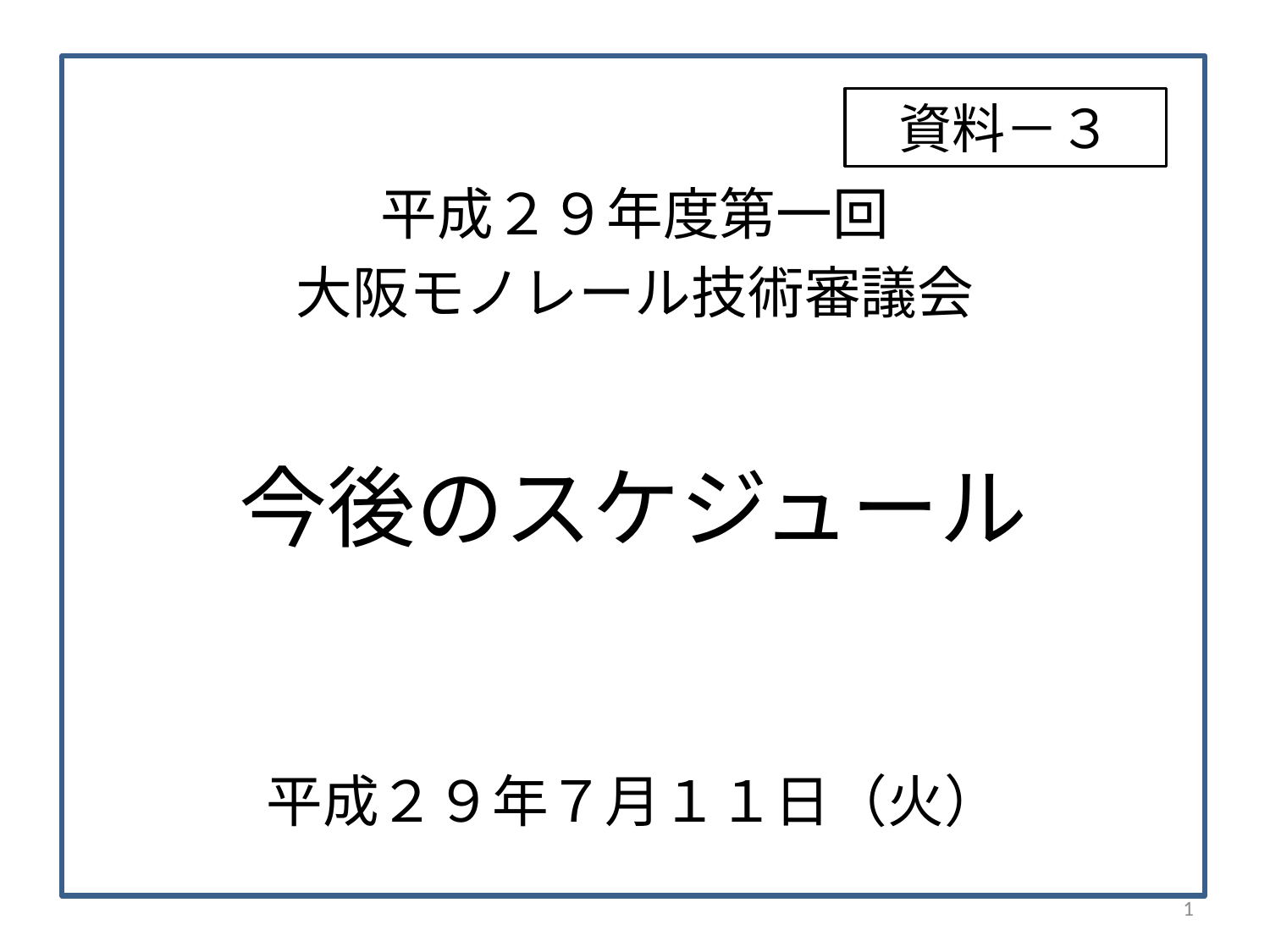

# 資料－３
平成２９年度第一回
大阪モノレール技術審議会
今後のスケジュール
平成２９年７月１１日（火）
1